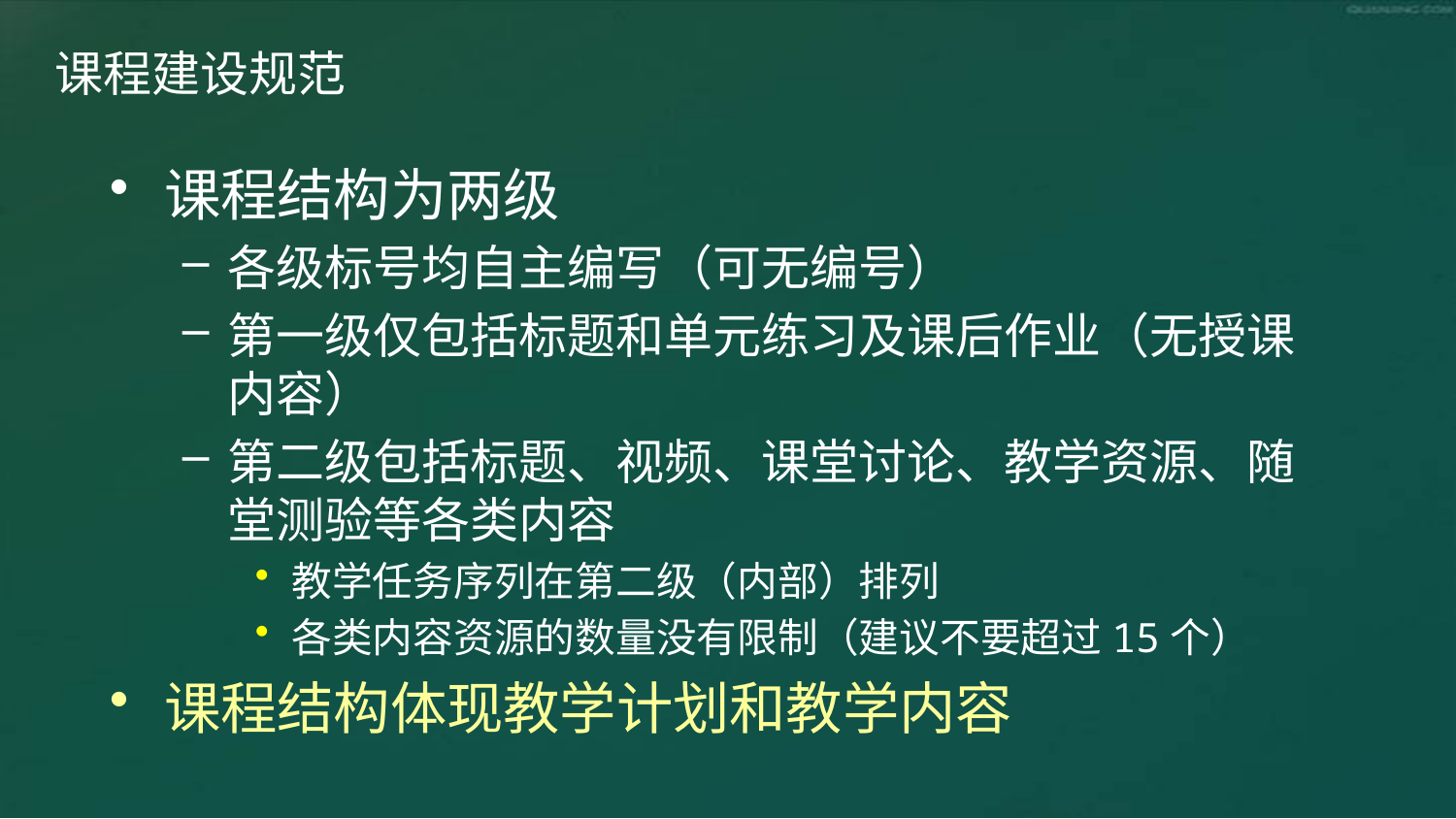

# 课程建设规范
课程结构为两级
各级标号均自主编写（可无编号）
第一级仅包括标题和单元练习及课后作业（无授课内容）
第二级包括标题、视频、课堂讨论、教学资源、随堂测验等各类内容
教学任务序列在第二级（内部）排列
各类内容资源的数量没有限制（建议不要超过15个）
课程结构体现教学计划和教学内容